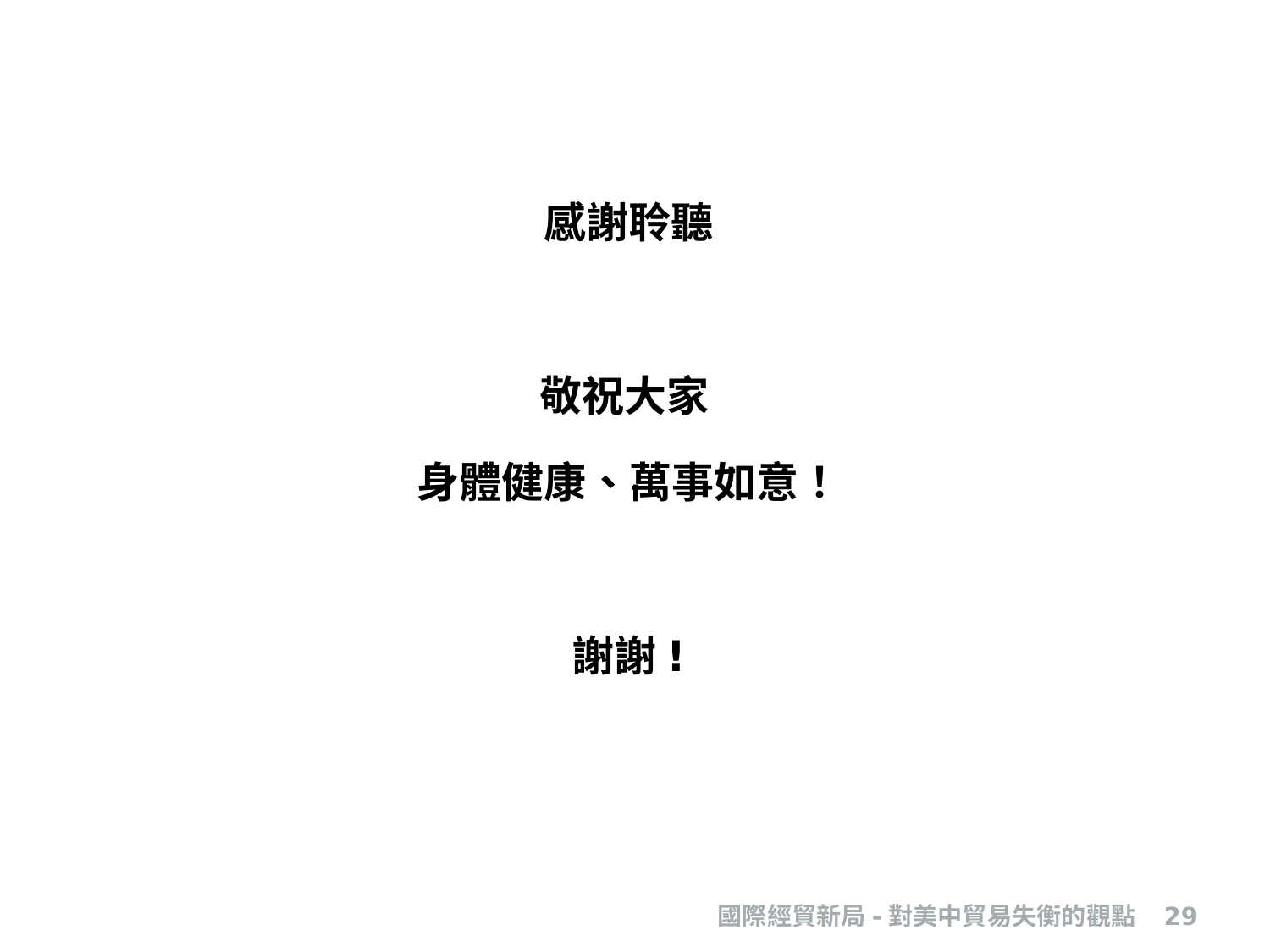

感謝聆聽

敬祝大家
身體健康、萬事如意！

謝謝!
國際經貿新局-對美中貿易失衡的觀點
29